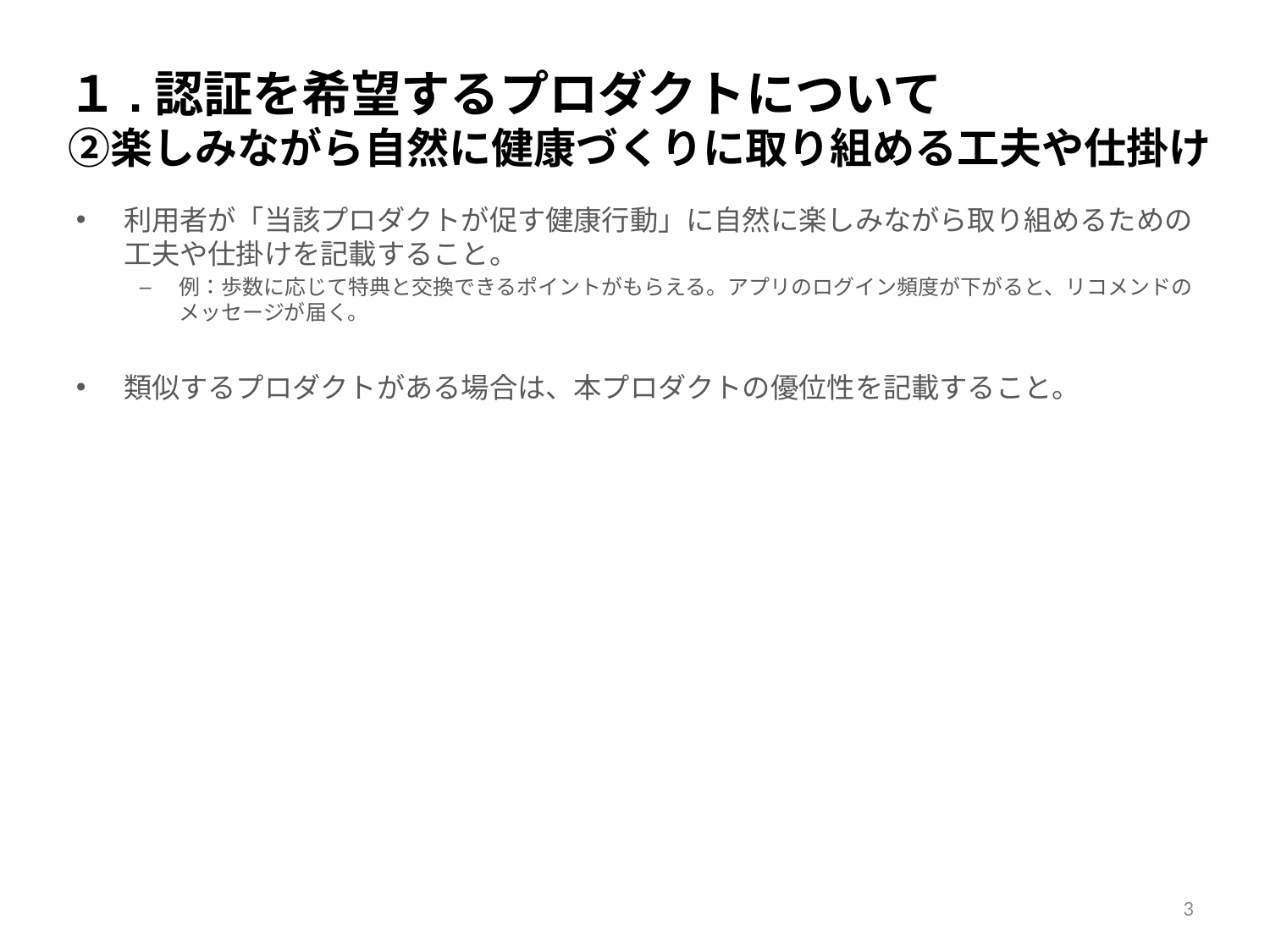

１.認証を希望するプロダクトについて
②楽しみながら自然に健康づくりに取り組める工夫や仕掛け
利用者が「当該プロダクトが促す健康行動」に自然に楽しみながら取り組めるための工夫や仕掛けを記載すること。
例：歩数に応じて特典と交換できるポイントがもらえる。アプリのログイン頻度が下がると、リコメンドのメッセージが届く。

類似するプロダクトがある場合は、本プロダクトの優位性を記載すること。

3